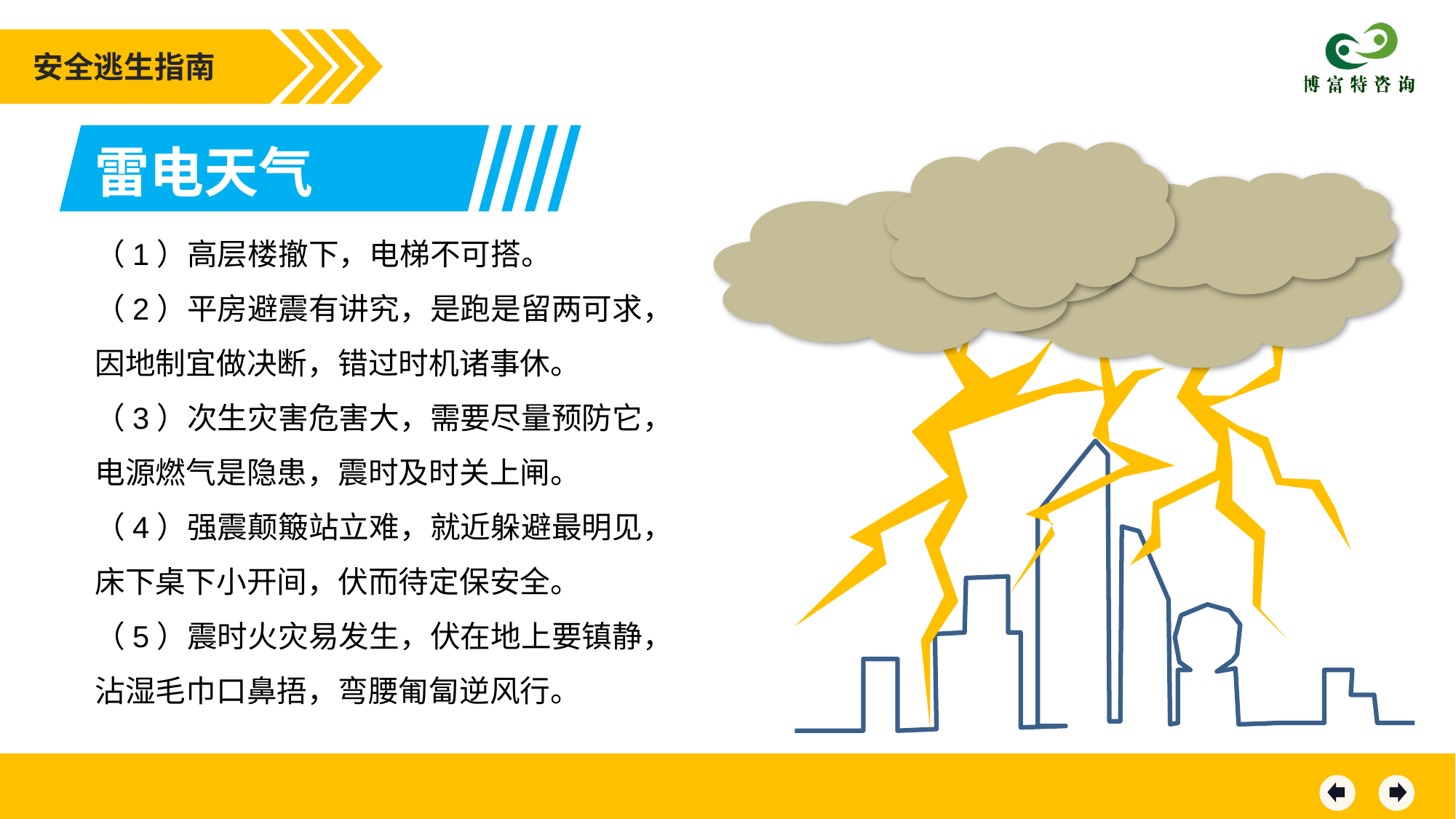

安全逃生指南

雷电天气

（1）高层楼撤下，电梯不可搭。
（2）平房避震有讲究，是跑是留两可求，因地制宜做决断，错过时机诸事休。
（3）次生灾害危害大，需要尽量预防它，电源燃气是隐患，震时及时关上闸。
（4）强震颠簸站立难，就近躲避最明见，床下桌下小开间，伏而待定保安全。
（5）震时火灾易发生，伏在地上要镇静，沾湿毛巾口鼻捂，弯腰匍匐逆风行。